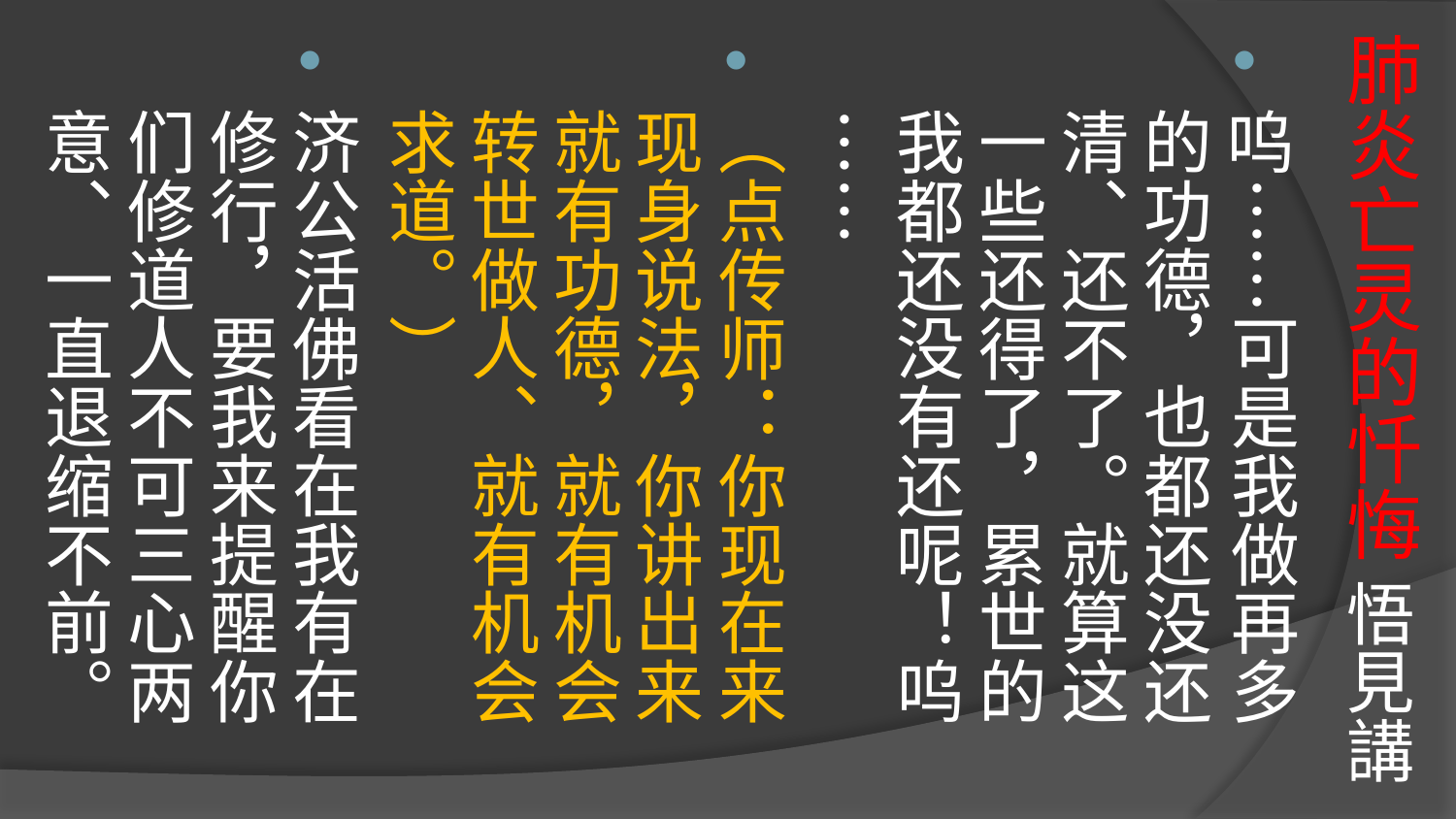

# 肺炎亡灵的忏悔 悟見講
呜……可是我做再多的功德，也都还没还清、还不了。就算这一些还得了，累世的我都还没有还呢！呜……
（点传师：你现在来现身说法，你讲出来就有功德，就有机会转世做人、就有机会求道。）
济公活佛看在我有在修行，要我来提醒你们修道人不可三心两意、一直退缩不前。